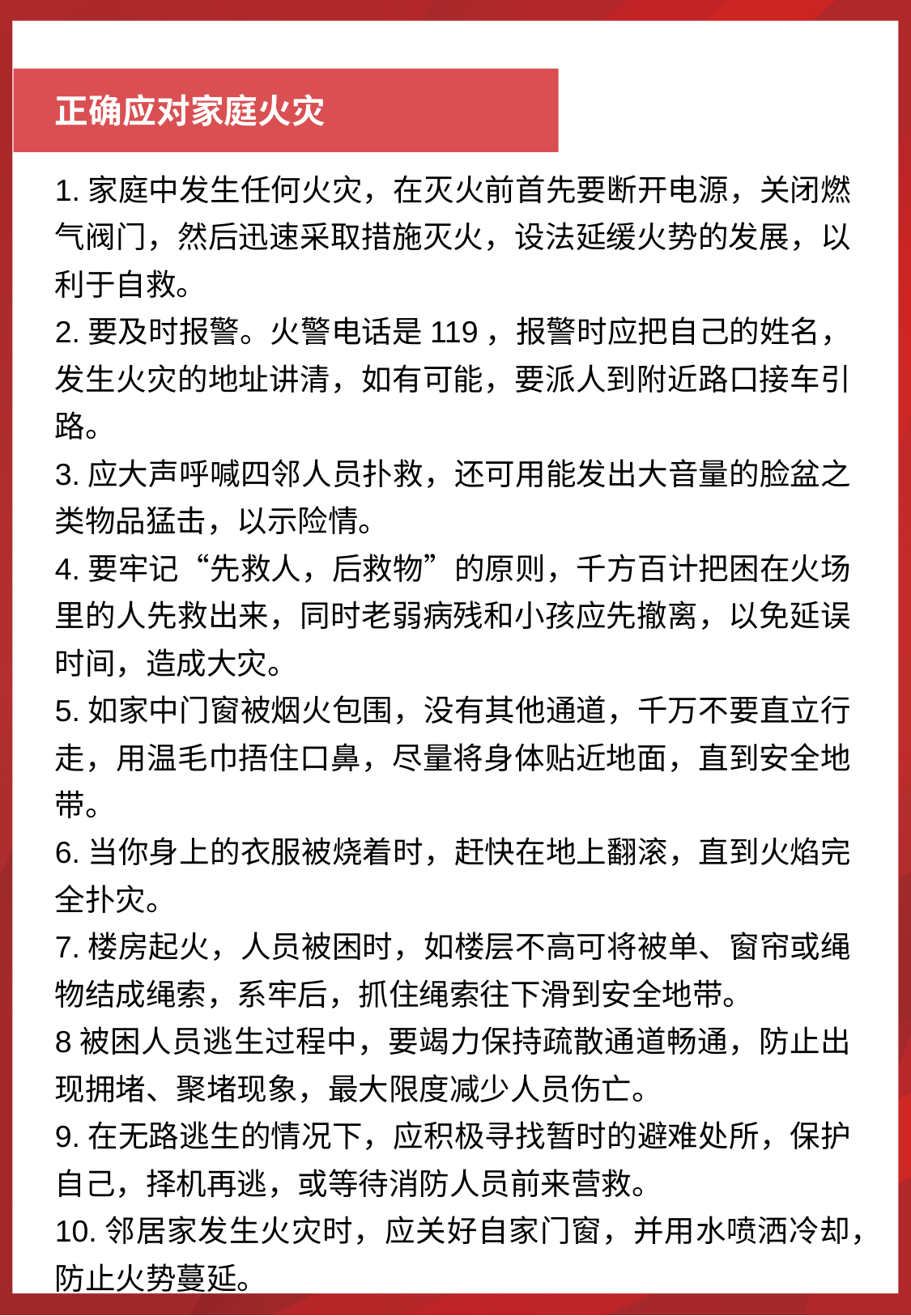

正确应对家庭火灾
1.家庭中发生任何火灾，在灭火前首先要断开电源，关闭燃气阀门，然后迅速采取措施灭火，设法延缓火势的发展，以利于自救。
2.要及时报警。火警电话是119，报警时应把自己的姓名，发生火灾的地址讲清，如有可能，要派人到附近路口接车引路。
3.应大声呼喊四邻人员扑救，还可用能发出大音量的脸盆之类物品猛击，以示险情。
4.要牢记“先救人，后救物”的原则，千方百计把困在火场里的人先救出来，同时老弱病残和小孩应先撤离，以免延误时间，造成大灾。
5.如家中门窗被烟火包围，没有其他通道，千万不要直立行走，用温毛巾捂住口鼻，尽量将身体贴近地面，直到安全地带。
6.当你身上的衣服被烧着时，赶快在地上翻滚，直到火焰完全扑灾。
7.楼房起火，人员被困时，如楼层不高可将被单、窗帘或绳物结成绳索，系牢后，抓住绳索往下滑到安全地带。
8被困人员逃生过程中，要竭力保持疏散通道畅通，防止出现拥堵、聚堵现象，最大限度减少人员伤亡。
9.在无路逃生的情况下，应积极寻找暂时的避难处所，保护自己，择机再逃，或等待消防人员前来营救。
10.邻居家发生火灾时，应关好自家门窗，并用水喷洒冷却，防止火势蔓延。